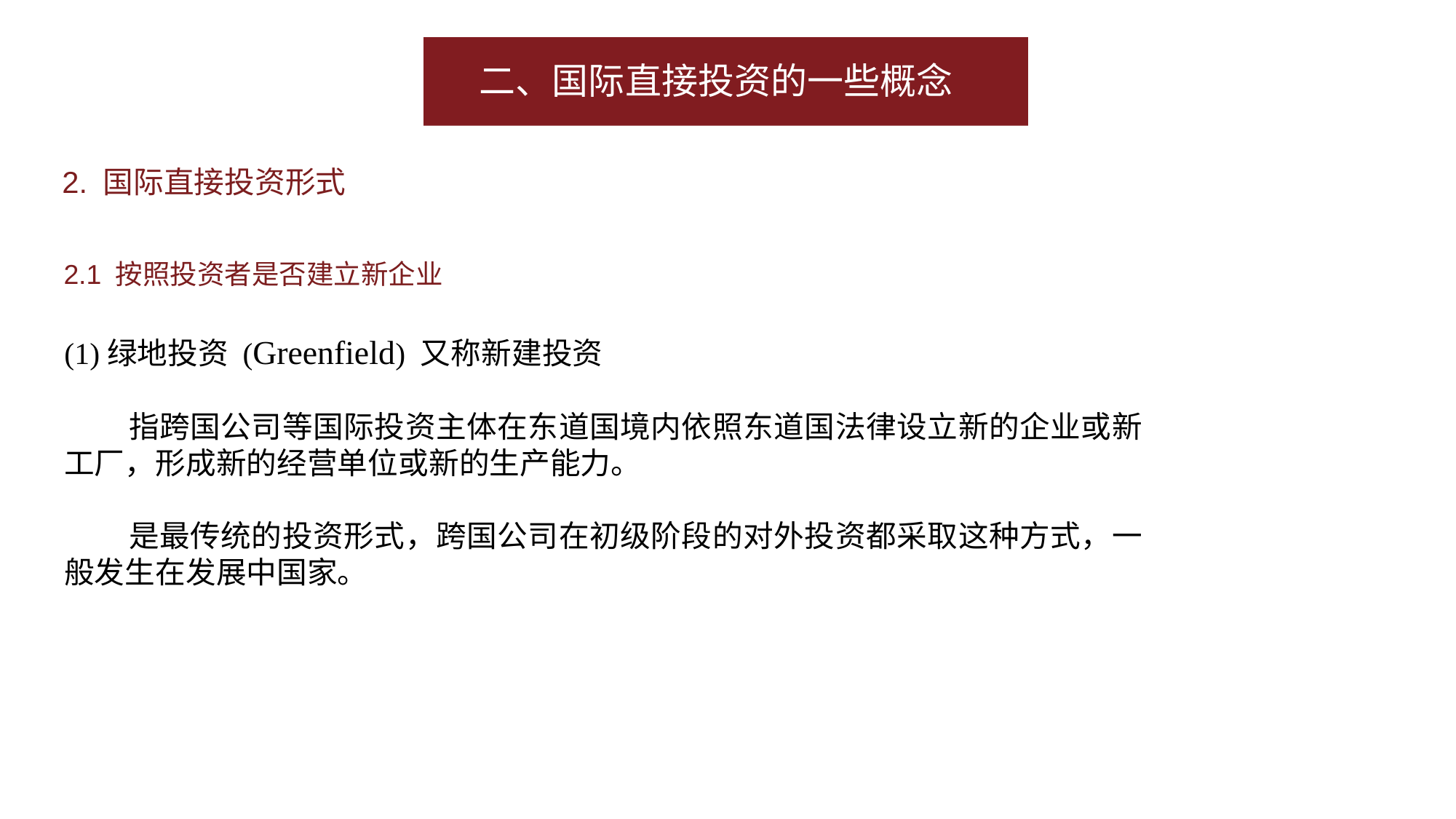

二、国际直接投资的一些概念
2. 国际直接投资形式
2.1 按照投资者是否建立新企业
(1)绿地投资 (Greenfield) 又称新建投资

        指跨国公司等国际投资主体在东道国境内依照东道国法律设立新的企业或新工厂，形成新的经营单位或新的生产能力。

        是最传统的投资形式，跨国公司在初级阶段的对外投资都采取这种方式，一般发生在发展中国家。